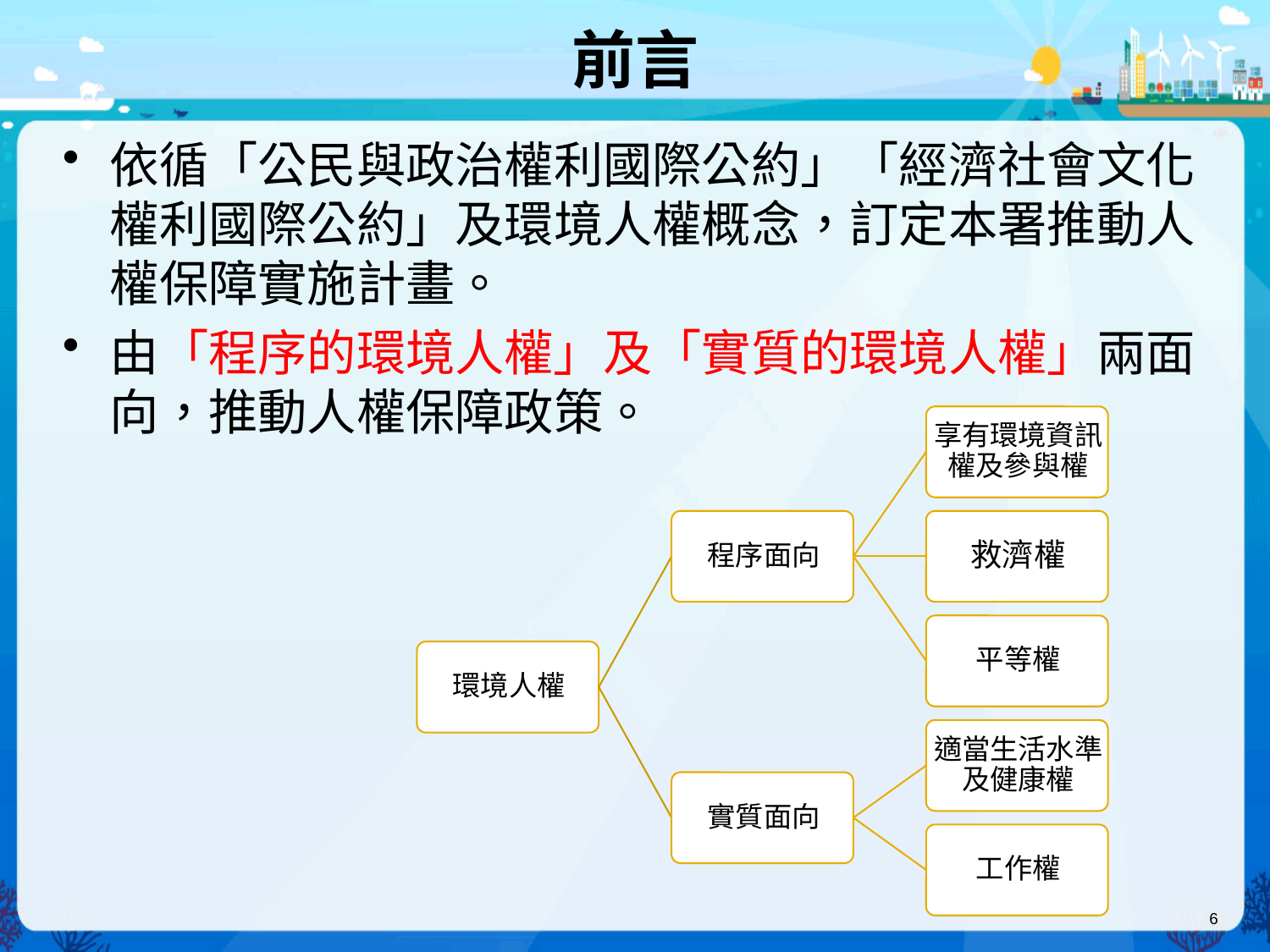

# 前言
依循「公民與政治權利國際公約」「經濟社會文化權利國際公約」及環境人權概念，訂定本署推動人權保障實施計畫。
由「程序的環境人權」及「實質的環境人權」兩面向，推動人權保障政策。

環境人權

程序面向

享有環境資訊權及參與權

救濟權

平等權

實質面向

適當生活水準及健康權

工作權